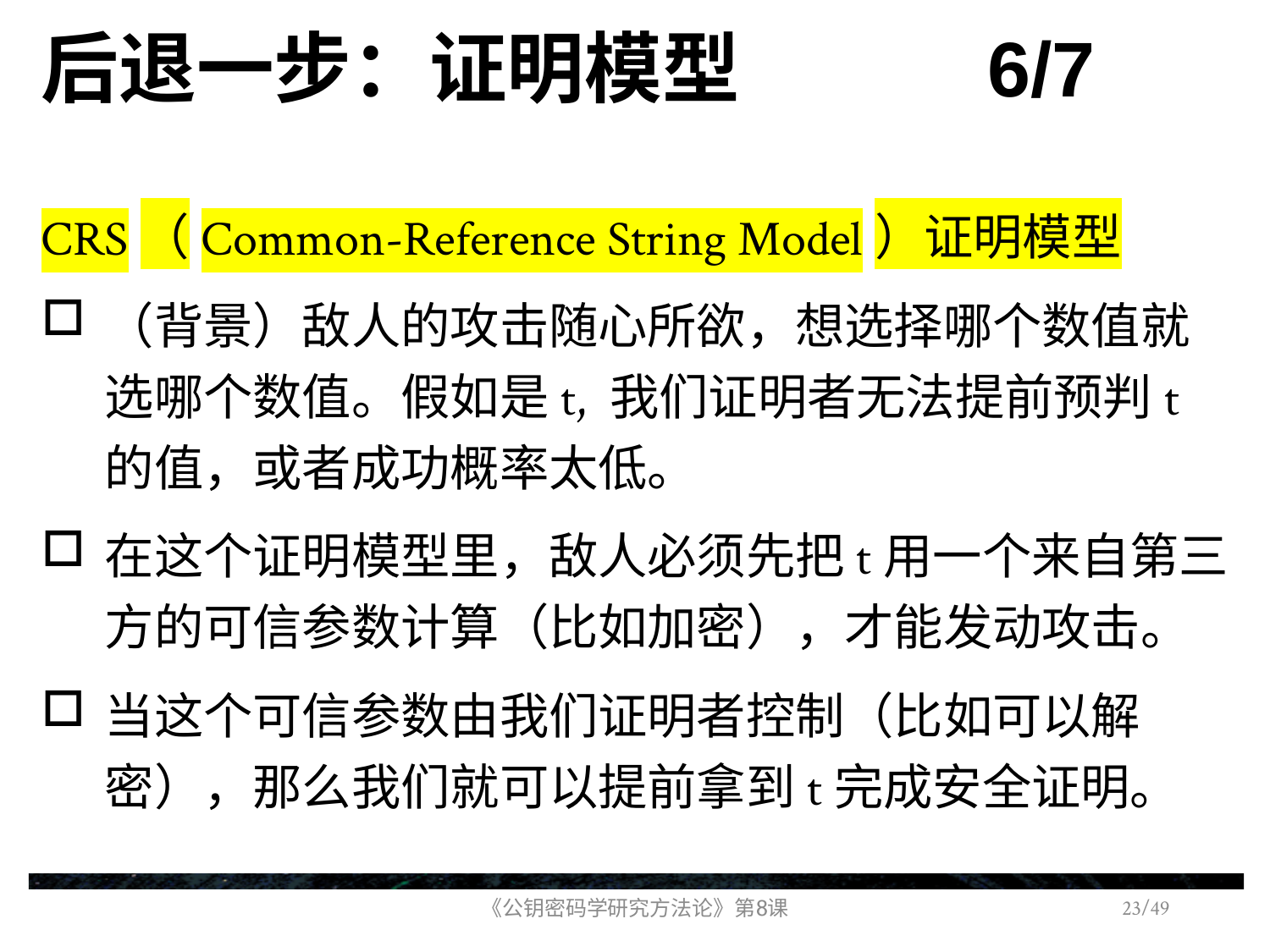

# 后退一步：证明模型             6/7
CRS（Common-Reference String Model）证明模型
（背景）敌人的攻击随心所欲，想选择哪个数值就选哪个数值。假如是t, 我们证明者无法提前预判t的值，或者成功概率太低。
在这个证明模型里，敌人必须先把t用一个来自第三方的可信参数计算（比如加密），才能发动攻击。
当这个可信参数由我们证明者控制（比如可以解密），那么我们就可以提前拿到t完成安全证明。
《公钥密码学研究方法论》第8课
23/49